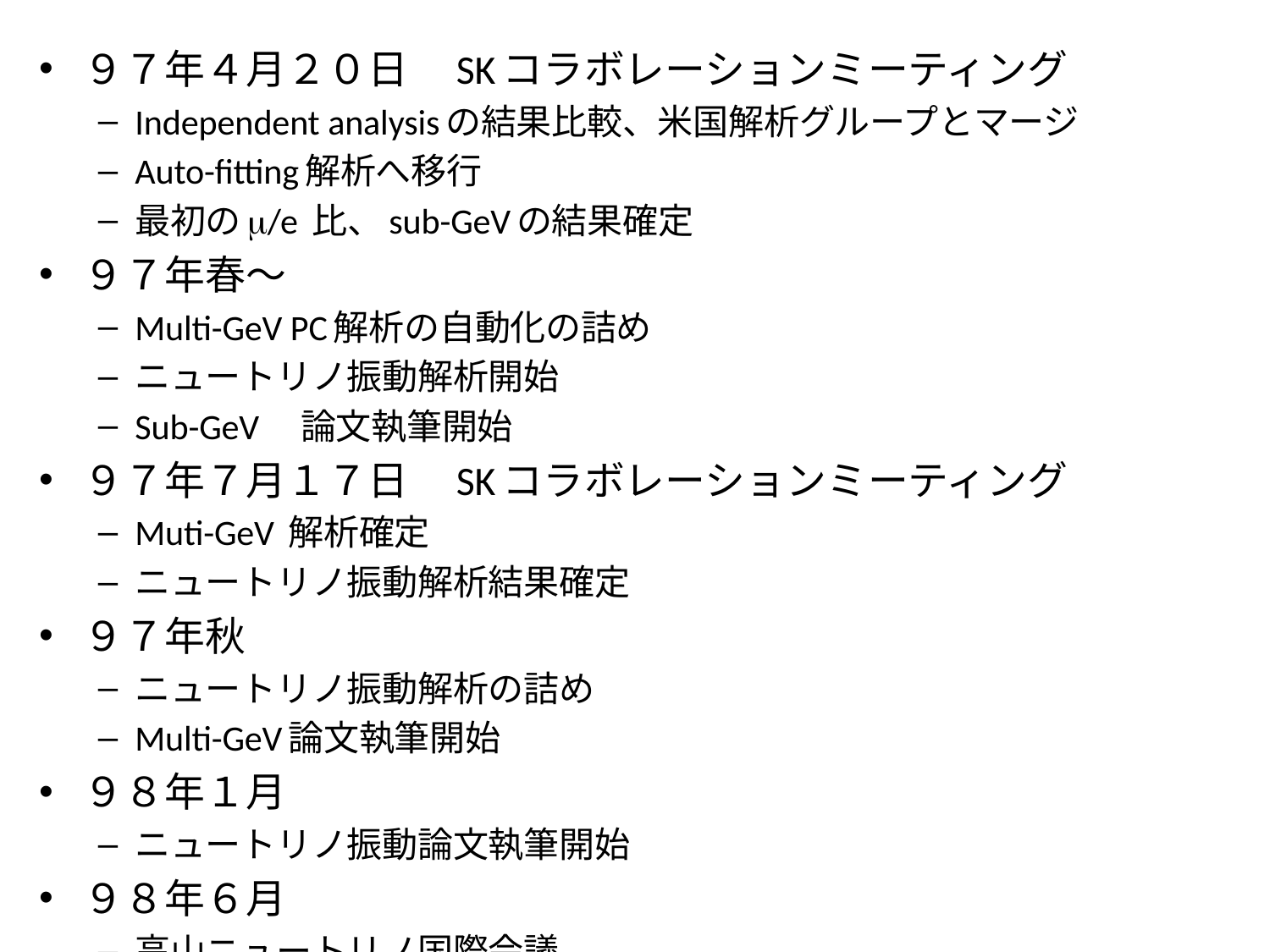

９７年４月２０日　SKコラボレーションミーティング
Independent analysisの結果比較、米国解析グループとマージ
Auto-fitting解析へ移行
最初のμ/e 比、sub-GeVの結果確定
９７年春〜
Multi-GeV PC解析の自動化の詰め
ニュートリノ振動解析開始
Sub-GeV　論文執筆開始
９７年７月１７日　SKコラボレーションミーティング
Muti-GeV 解析確定
ニュートリノ振動解析結果確定
９７年秋
ニュートリノ振動解析の詰め
Multi-GeV論文執筆開始
９８年１月
ニュートリノ振動論文執筆開始
９８年６月
高山ニュートリノ国際会議